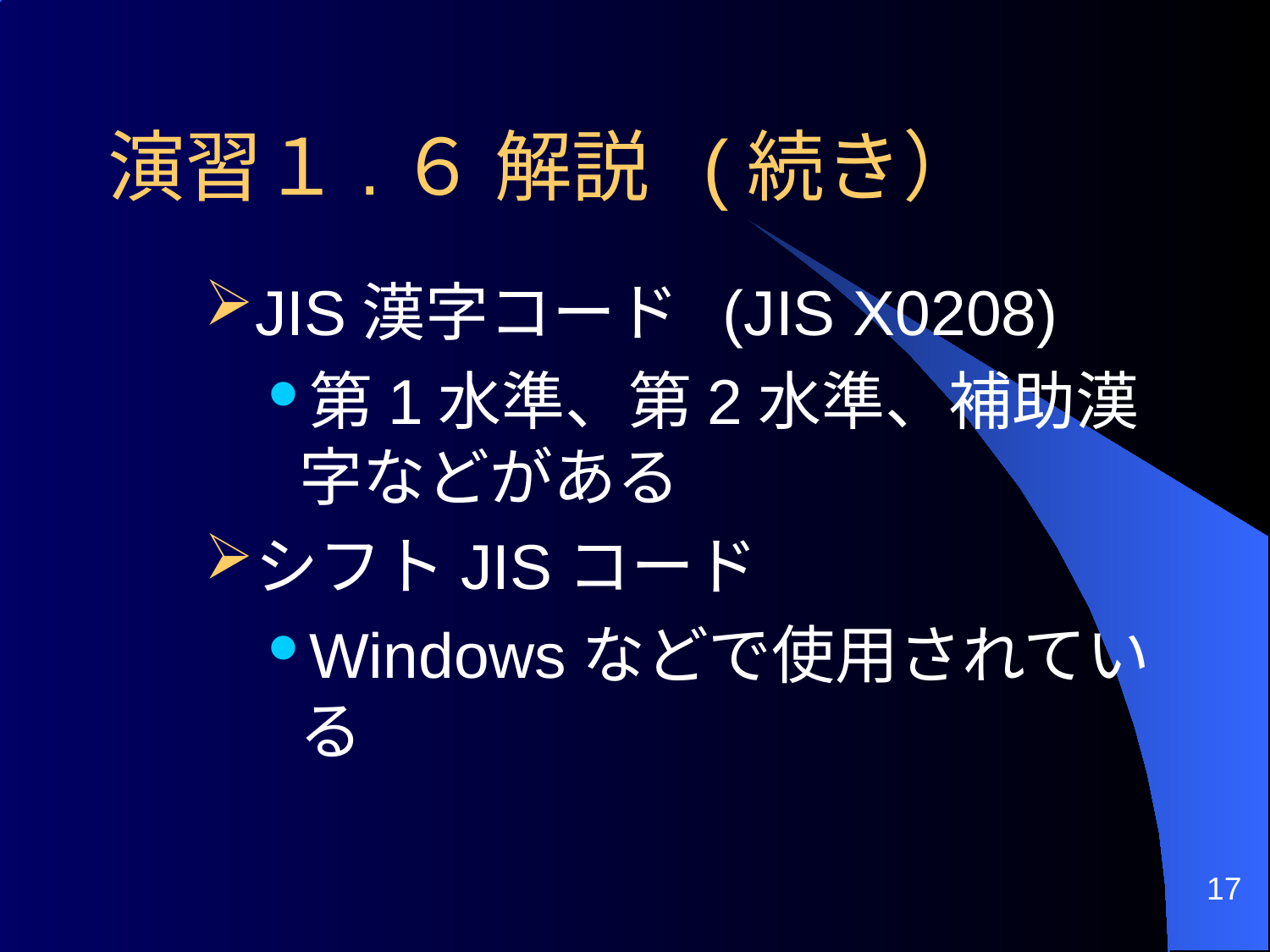

# 演習１.６ 解説  (続き）
JIS漢字コード  (JIS X0208)
第1水準、第2水準、補助漢字などがある
シフトJISコード
Windowsなどで使用されている
17